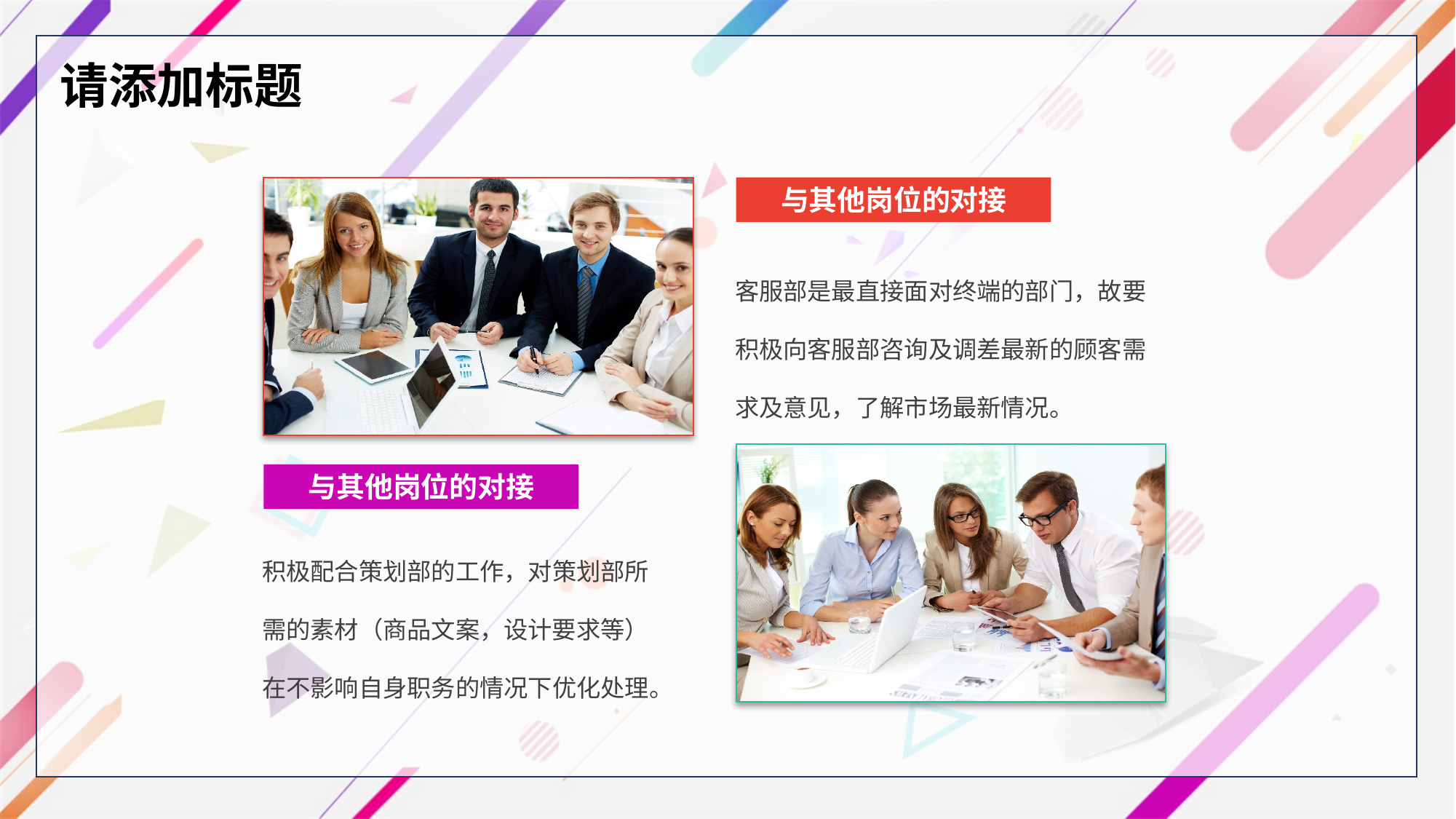

请添加标题

与其他岗位的对接
客服部是最直接面对终端的部门，故要积极向客服部咨询及调差最新的顾客需求及意见，了解市场最新情况。

与其他岗位的对接
积极配合策划部的工作，对策划部所需的素材（商品文案，设计要求等）在不影响自身职务的情况下优化处理。